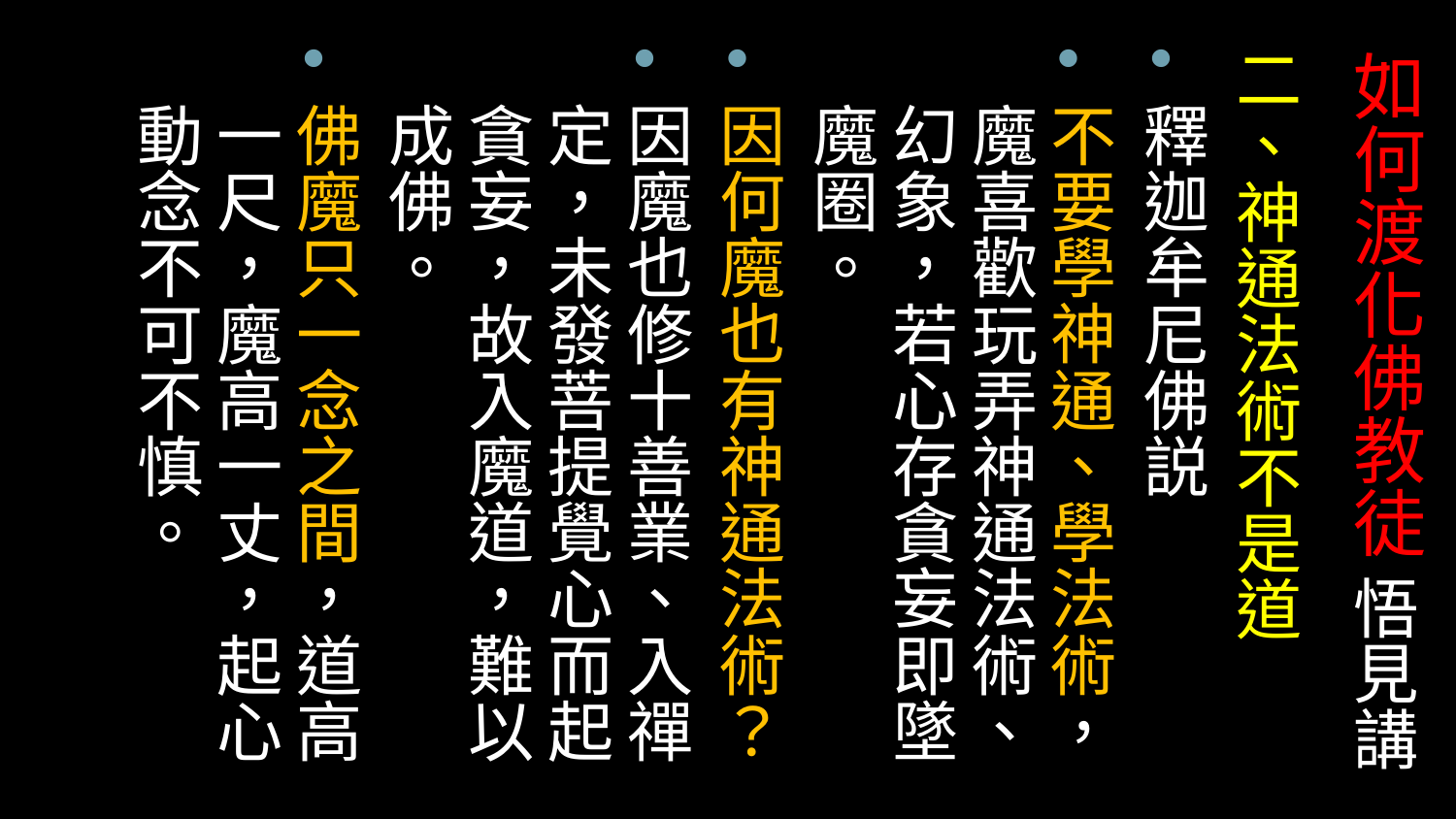

二、神通法術不是道
釋迦牟尼佛説
不要學神通、學法術，魔喜歡玩弄神通法術、幻象，若心存貪妄即墜魔圈。
因何魔也有神通法術？
因魔也修十善業、入禪定，未發菩提覺心而起貪妄，故入魔道，難以成佛。
佛魔只一念之間，道高一尺，魔高一丈，起心動念不可不慎。

# 如何渡化佛教徒 悟見講